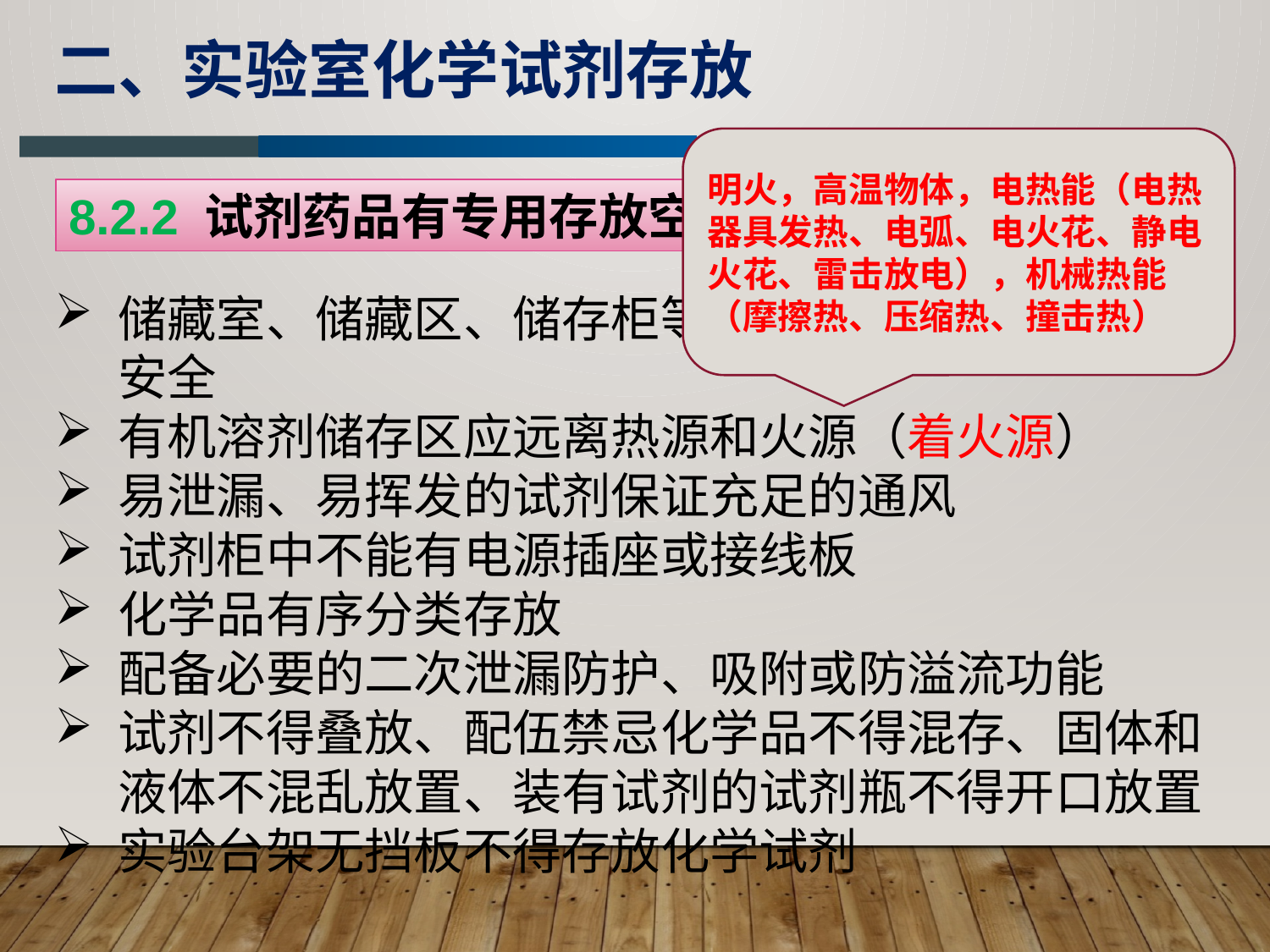

二、实验室化学试剂存放
明火，高温物体，电热能（电热器具发热、电弧、电火花、静电火花、雷击放电），机械热能（摩擦热、压缩热、撞击热）

8.2.2 试剂药品有专用存放空间并科学有序存放
储藏室、储藏区、储存柜等应通风、隔热、避光、安全
有机溶剂储存区应远离热源和火源（着火源）
易泄漏、易挥发的试剂保证充足的通风
试剂柜中不能有电源插座或接线板
化学品有序分类存放
配备必要的二次泄漏防护、吸附或防溢流功能
试剂不得叠放、配伍禁忌化学品不得混存、固体和液体不混乱放置、装有试剂的试剂瓶不得开口放置
实验台架无挡板不得存放化学试剂